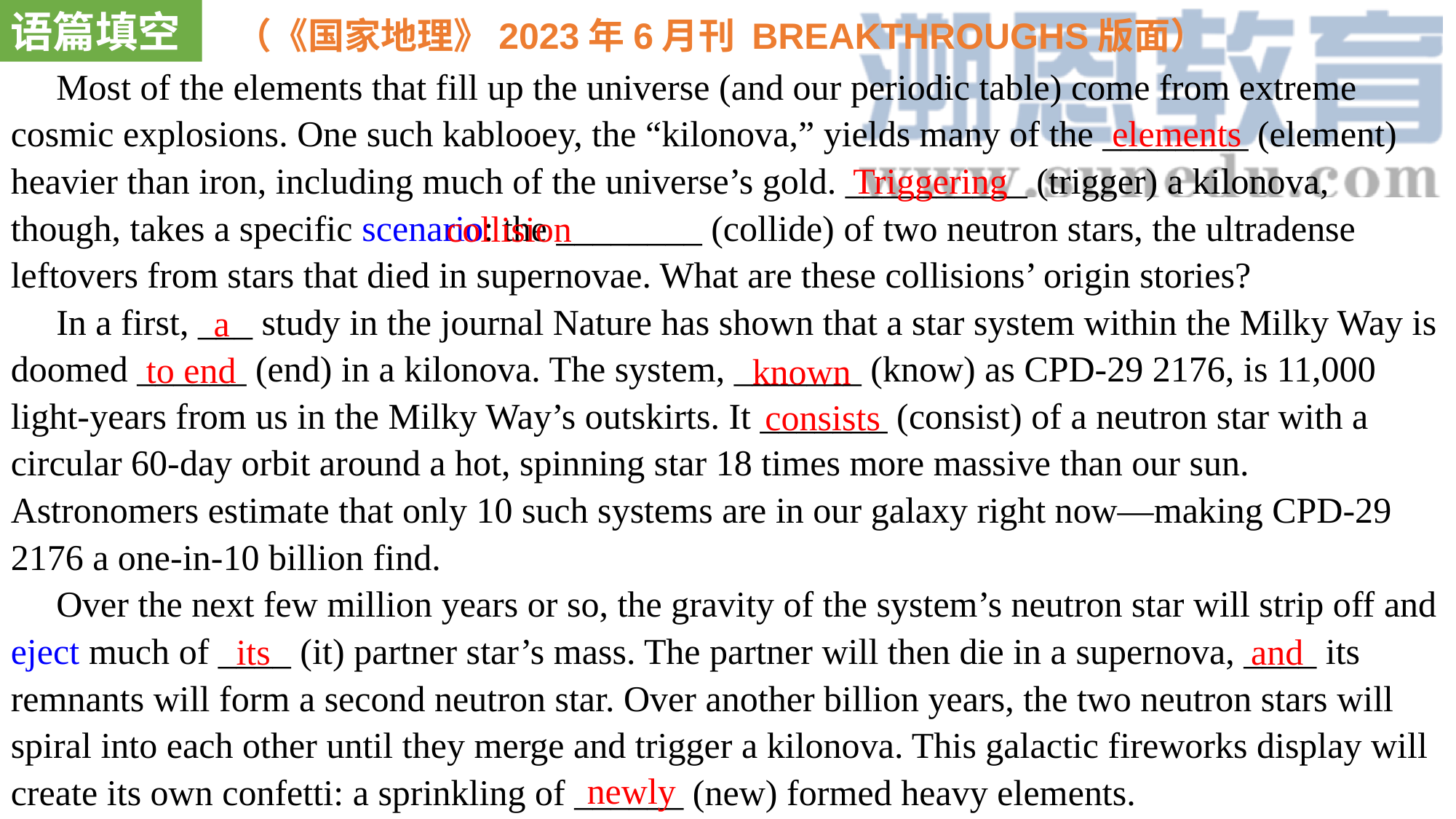

语篇填空
（《国家地理》2023年6月刊 BREAKTHROUGHS版面）
     Most of the elements that fill up the universe (and our periodic table) come from extreme cosmic explosions. One such kablooey, the “kilonova,” yields many of the ________ (element) heavier than iron, including much of the universe’s gold. __________ (trigger) a kilonova, though, takes a specific scenario: the ________ (collide) of two neutron stars, the ultradense leftovers from stars that died in supernovae. What are these collisions’ origin stories?
     In a first, ___ study in the journal Nature has shown that a star system within the Milky Way is doomed ______ (end) in a kilonova. The system, _______ (know) as CPD-29 2176, is 11,000 light-years from us in the Milky Way’s outskirts. It _______ (consist) of a neutron star with a circular 60-day orbit around a hot, spinning star 18 times more massive than our sun. Astronomers estimate that only 10 such systems are in our galaxy right now—making CPD-29 2176 a one-in-10 billion find.
     Over the next few million years or so, the gravity of the system’s neutron star will strip off and eject much of ____ (it) partner star’s mass. The partner will then die in a supernova, ____ its remnants will form a second neutron star. Over another billion years, the two neutron stars will spiral into each other until they merge and trigger a kilonova. This galactic fireworks display will create its own confetti: a sprinkling of ______ (new) formed heavy elements.
elements
Triggering
 collision
a
 to end
known
consists
its
and
newly